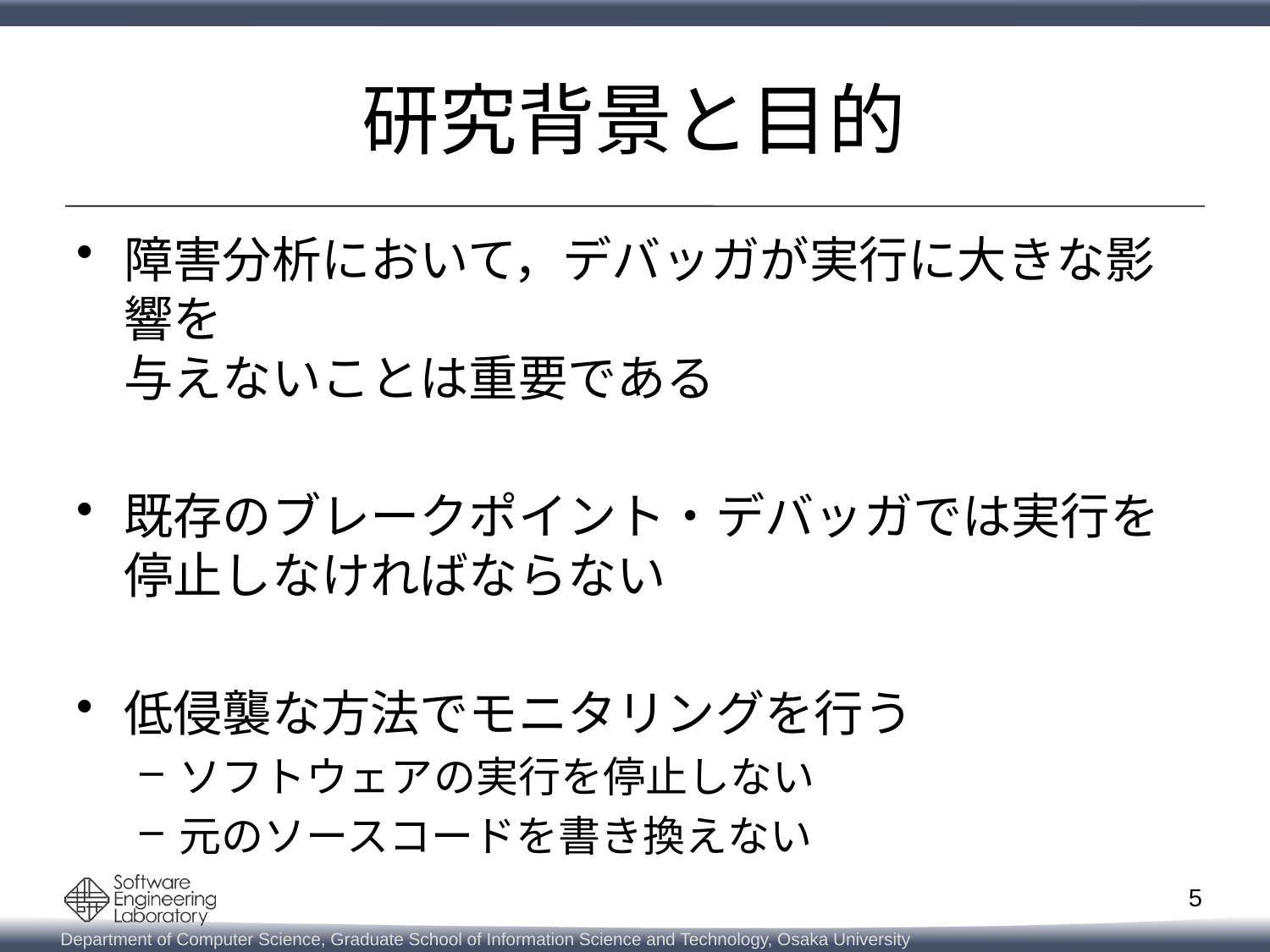

# 研究背景と目的
障害分析において，デバッガが実行に大きな影響を
与えないことは重要である

既存のブレークポイント・デバッガでは実行を
停止しなければならない

低侵襲な方法でモニタリングを行う
ソフトウェアの実行を停止しない
元のソースコードを書き換えない

5